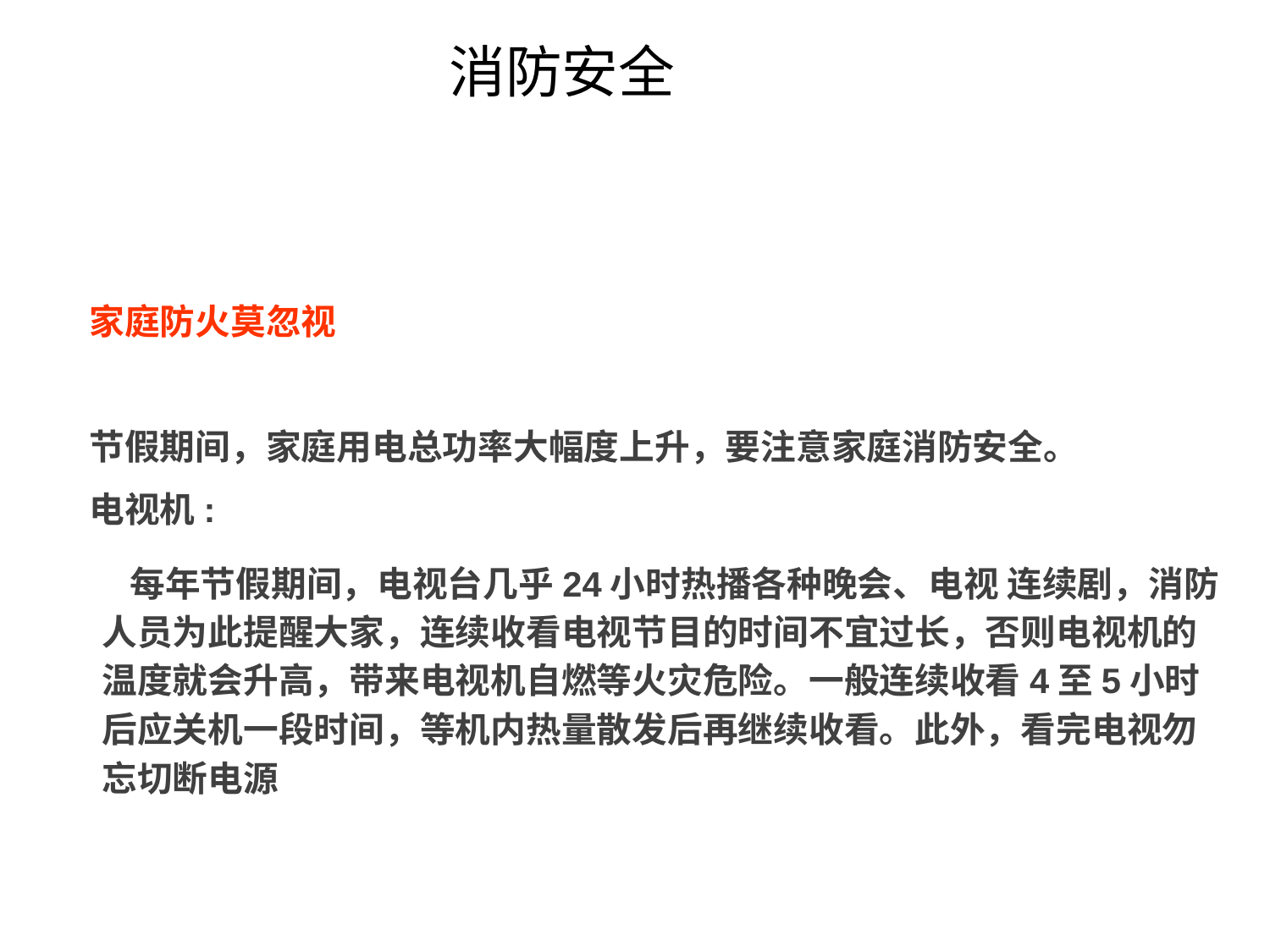

消防安全
家庭防火莫忽视

节假期间，家庭用电总功率大幅度上升，要注意家庭消防安全。
电视机:
    每年节假期间，电视台几乎24小时热播各种晚会、电视 连续剧，消防人员为此提醒大家，连续收看电视节目的时间不宜过长，否则电视机的温度就会升高，带来电视机自燃等火灾危险。一般连续收看4至5小时后应关机一段时间，等机内热量散发后再继续收看。此外，看完电视勿忘切断电源